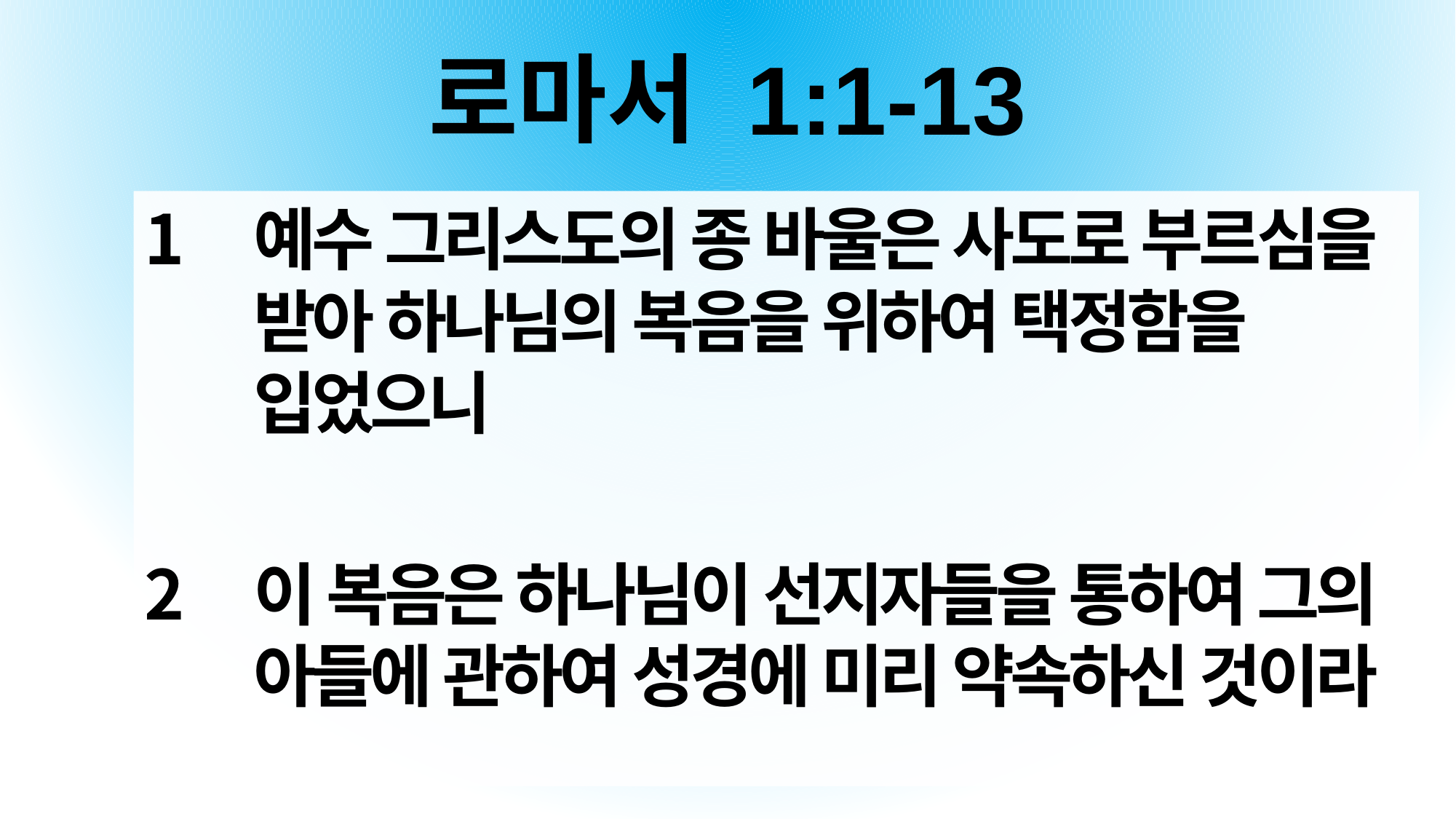

# 로마서 1:1-13
예수 그리스도의 종 바울은 사도로 부르심을 받아 하나님의 복음을 위하여 택정함을 입었으니

이 복음은 하나님이 선지자들을 통하여 그의 아들에 관하여 성경에 미리 약속하신 것이라